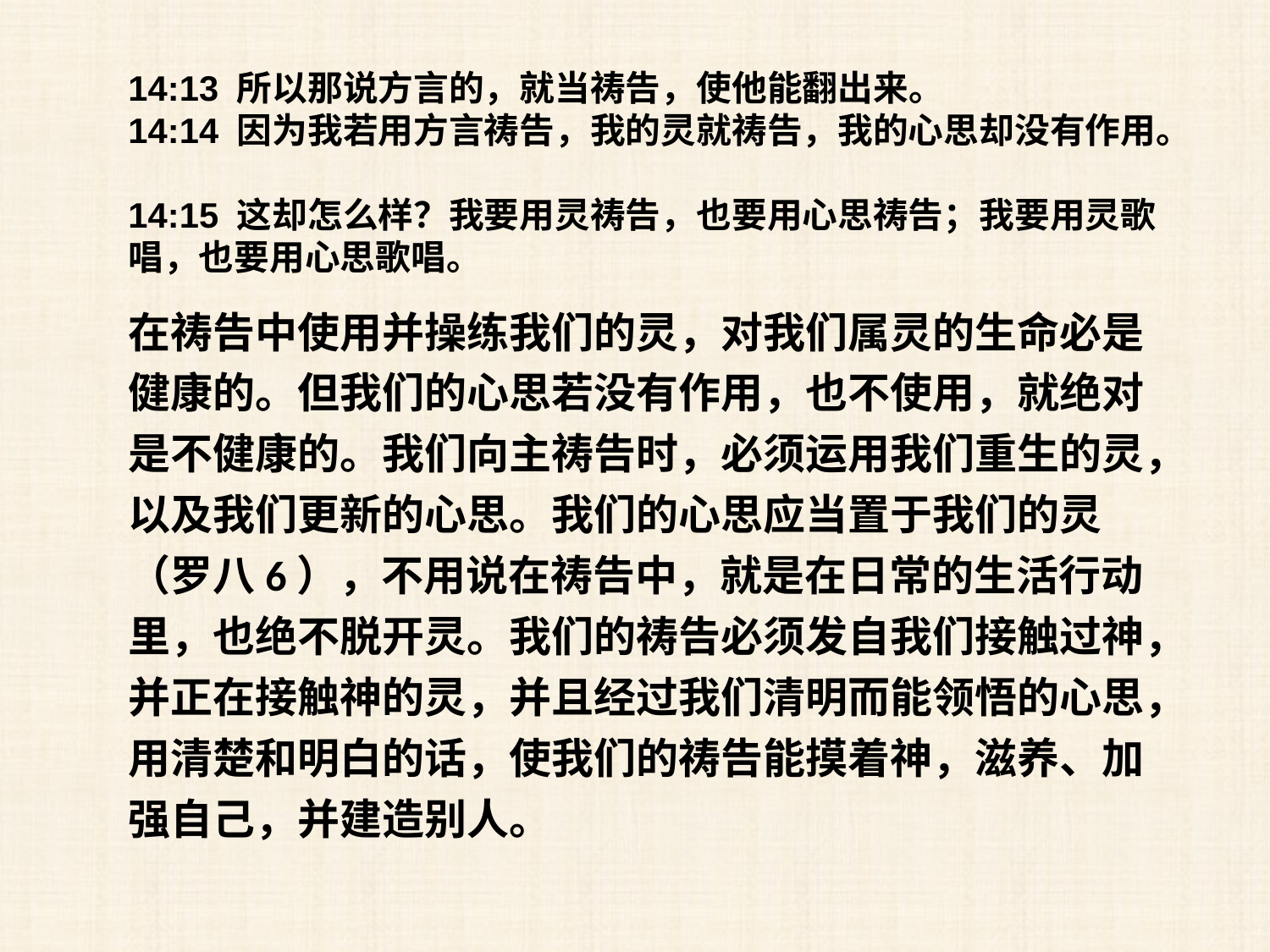

14:13 所以那说方言的，就当祷告，使他能翻出来。
14:14 因为我若用方言祷告，我的灵就祷告，我的心思却没有作用。
14:15 这却怎么样？我要用灵祷告，也要用心思祷告；我要用灵歌唱，也要用心思歌唱。
在祷告中使用并操练我们的灵，对我们属灵的生命必是健康的。但我们的心思若没有作用，也不使用，就绝对是不健康的。我们向主祷告时，必须运用我们重生的灵，以及我们更新的心思。我们的心思应当置于我们的灵（罗八6），不用说在祷告中，就是在日常的生活行动里，也绝不脱开灵。我们的祷告必须发自我们接触过神，并正在接触神的灵，并且经过我们清明而能领悟的心思，用清楚和明白的话，使我们的祷告能摸着神，滋养、加强自己，并建造别人。